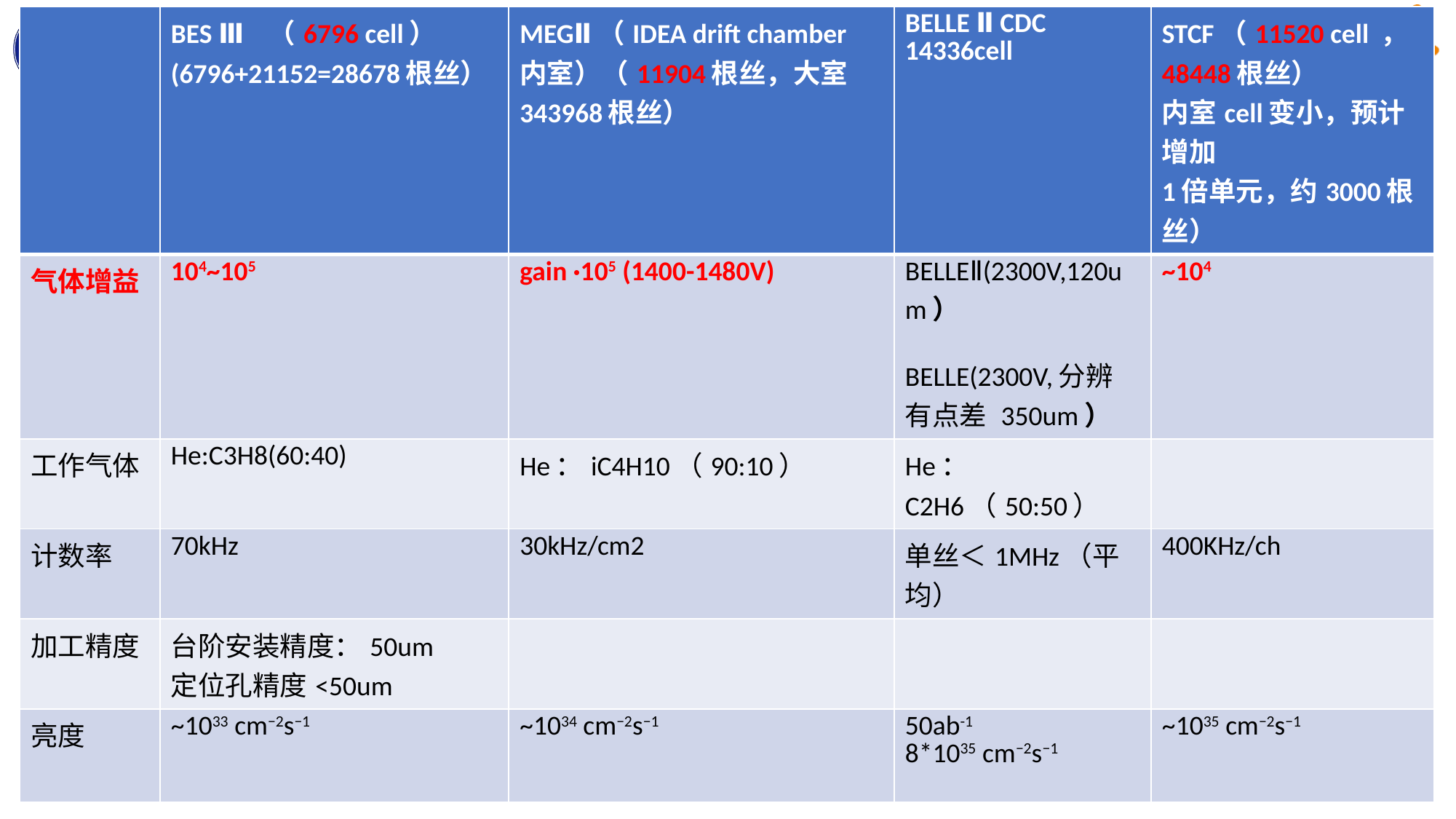

|  | BES Ⅲ （6796 cell） (6796+21152=28678根丝） | MEGⅡ（IDEA drift chamber 内室）（11904根丝，大室343968根丝） | BELLE Ⅱ CDC 14336cell | STCF（11520 cell ，48448根丝） 内室cell变小，预计增加 1倍单元，约3000根丝） |
| --- | --- | --- | --- | --- |
| 气体增益 | 104~105 | gain ·105 (1400-1480V) | BELLEⅡ(2300V,120um） BELLE(2300V,分辨有点差 350um） | ~104 |
| 工作气体 | He:C3H8(60:40) | He：iC4H10（90:10） | He：C2H6（50:50） |  |
| 计数率 | 70kHz | 30kHz/cm2 | 单丝＜1MHz（平均） | 400KHz/ch |
| 加工精度 | 台阶安装精度：50um 定位孔精度<50um |  |  |  |
| 亮度 | ~1033 cm−2s−1 | ~1034 cm−2s−1 | 50ab-1 8\*1035 cm−2s−1 | ~1035 cm−2s−1 |
#